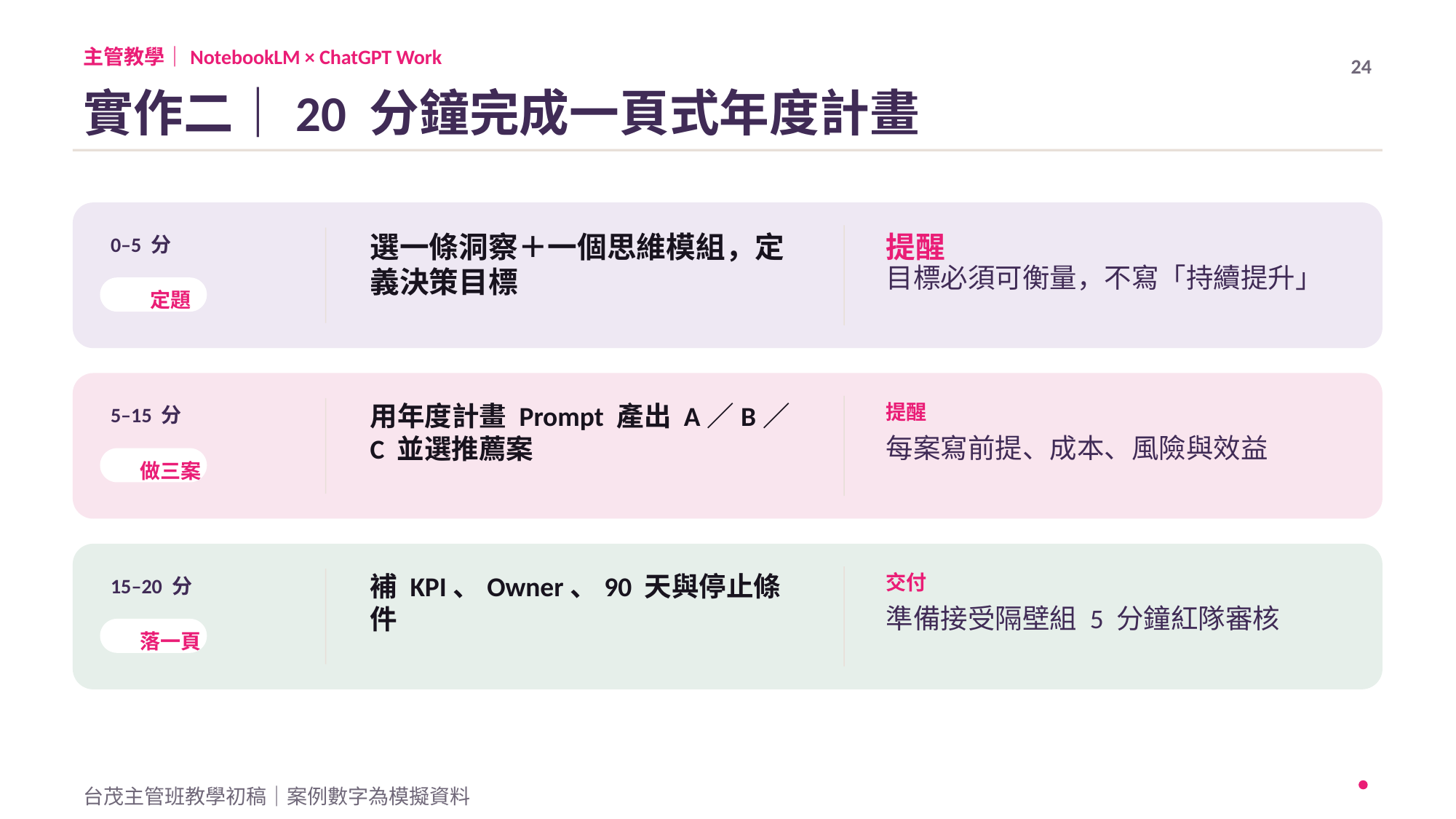

主管教學｜NotebookLM × ChatGPT Work
24
實作二｜20 分鐘完成一頁式年度計畫

選一條洞察＋一個思維模組，定義決策目標
提醒

0–5 分

目標必須可衡量，不寫「持續提升」

定題

用年度計畫 Prompt 產出 A／B／C 並選推薦案
提醒

5–15 分

每案寫前提、成本、風險與效益

做三案

補 KPI、Owner、90 天與停止條件
交付

15–20 分

準備接受隔壁組 5 分鐘紅隊審核

落一頁
台茂主管班教學初稿｜案例數字為模擬資料